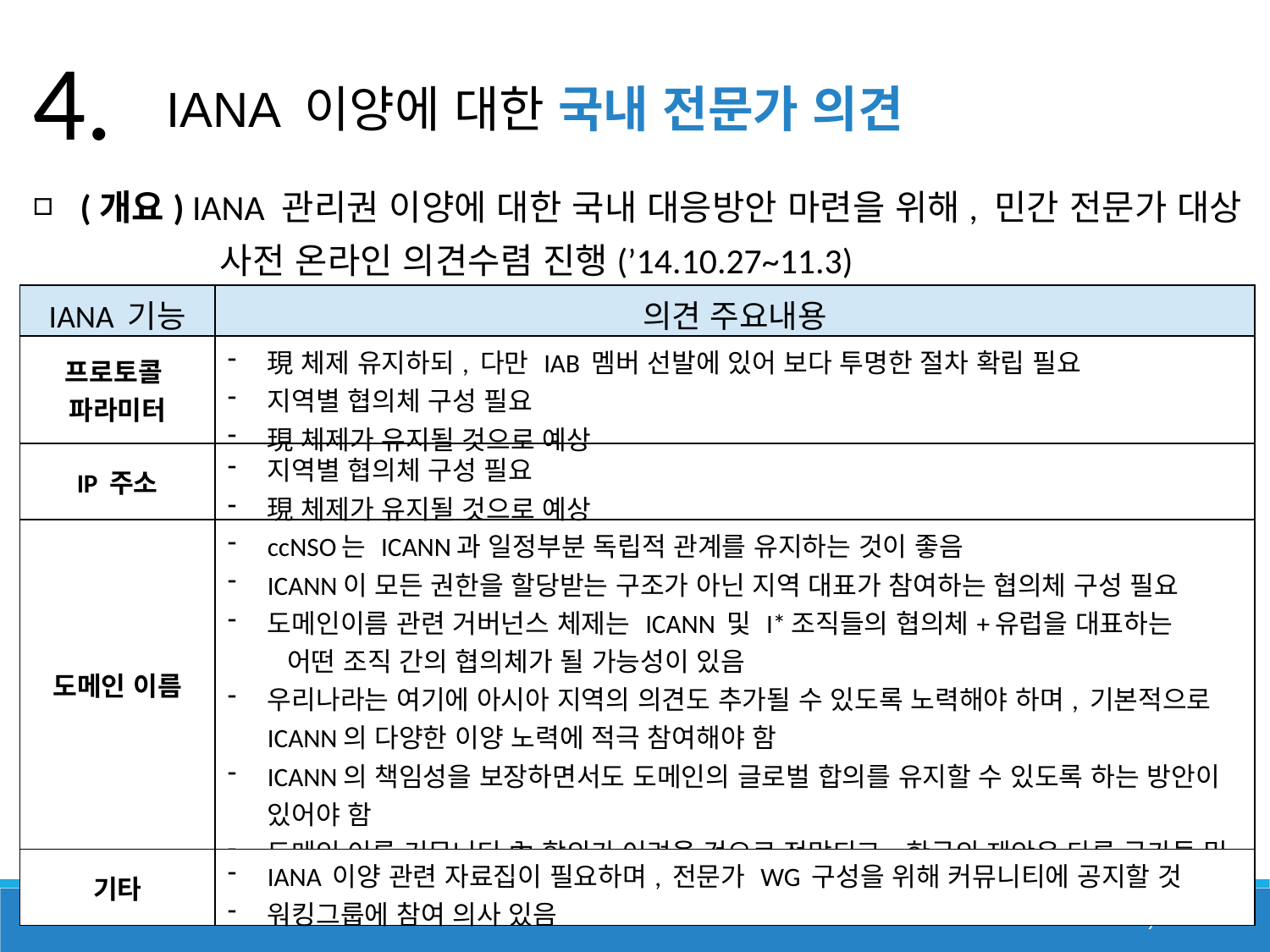

4.
     IANA 이양에 대한 국내 전문가 의견
(개요) IANA 관리권 이양에 대한 국내 대응방안 마련을 위해, 민간 전문가 대상
                  사전 온라인 의견수렴 진행(’14.10.27~11.3)

| IANA 기능 | 의견 주요내용 |
| --- | --- |
| 프로토콜 파라미터 | 現 체제 유지하되, 다만 IAB 멤버 선발에 있어 보다 투명한 절차 확립 필요 지역별 협의체 구성 필요 現 체제가 유지될 것으로 예상 |
| IP 주소 | 지역별 협의체 구성 필요 現 체제가 유지될 것으로 예상 |
| 도메인 이름 | ccNSO는 ICANN과 일정부분 독립적 관계를 유지하는 것이 좋음 ICANN이 모든 권한을 할당받는 구조가 아닌 지역 대표가 참여하는 협의체 구성 필요 도메인이름 관련 거버넌스 체제는 ICANN 및 I\*조직들의 협의체+유럽을 대표하는 어떤 조직 간의 협의체가 될 가능성이 있음 우리나라는 여기에 아시아 지역의 의견도 추가될 수 있도록 노력해야 하며, 기본적으로 ICANN의 다양한 이양 노력에 적극 참여해야 함 ICANN의 책임성을 보장하면서도 도메인의 글로벌 합의를 유지할 수 있도록 하는 방안이 있어야 함 도메인 이름 커뮤니티 內 합의가 어려울 것으로 전망되고, 한국의 제안은 다른 국가들 및 다른 커뮤니티의 의견을 수렴한 뒤 결정해도 될 것으로 보임 |
| 기타 | IANA 이양 관련 자료집이 필요하며, 전문가 WG 구성을 위해 커뮤니티에 공지할 것 워킹그룹에 참여 의사 있음 |
9